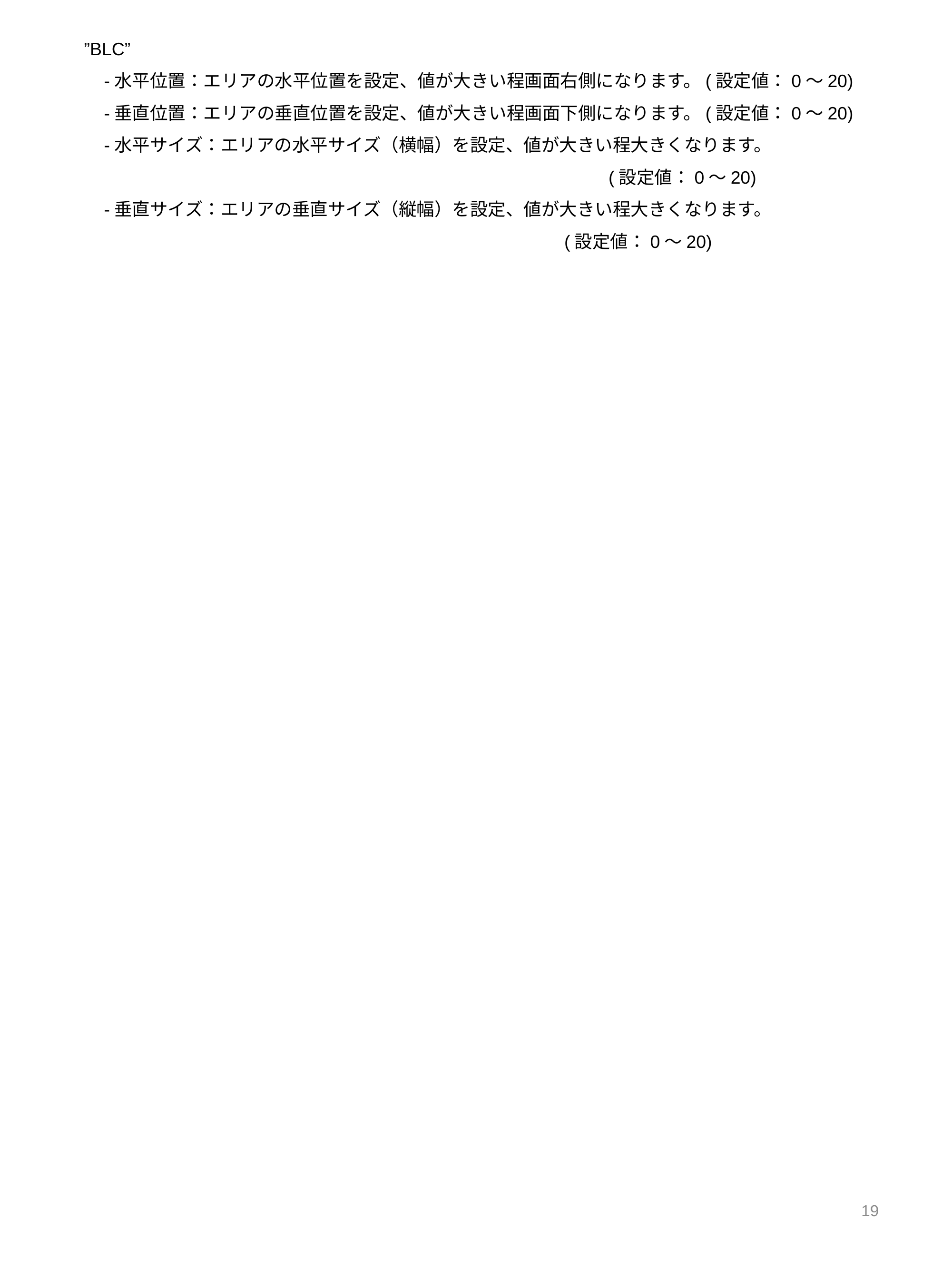

”BLC”
    -水平位置：エリアの水平位置を設定、値が大きい程画面右側になります。(設定値：0～20)
    -垂直位置：エリアの垂直位置を設定、値が大きい程画面下側になります。(設定値：0～20)
    -水平サイズ：エリアの水平サイズ（横幅）を設定、値が大きい程大きくなります。
                                                                                                         (設定値：0～20)
    -垂直サイズ：エリアの垂直サイズ（縦幅）を設定、値が大きい程大きくなります。
 　　　　　	　                                                                              (設定値：0～20)
19